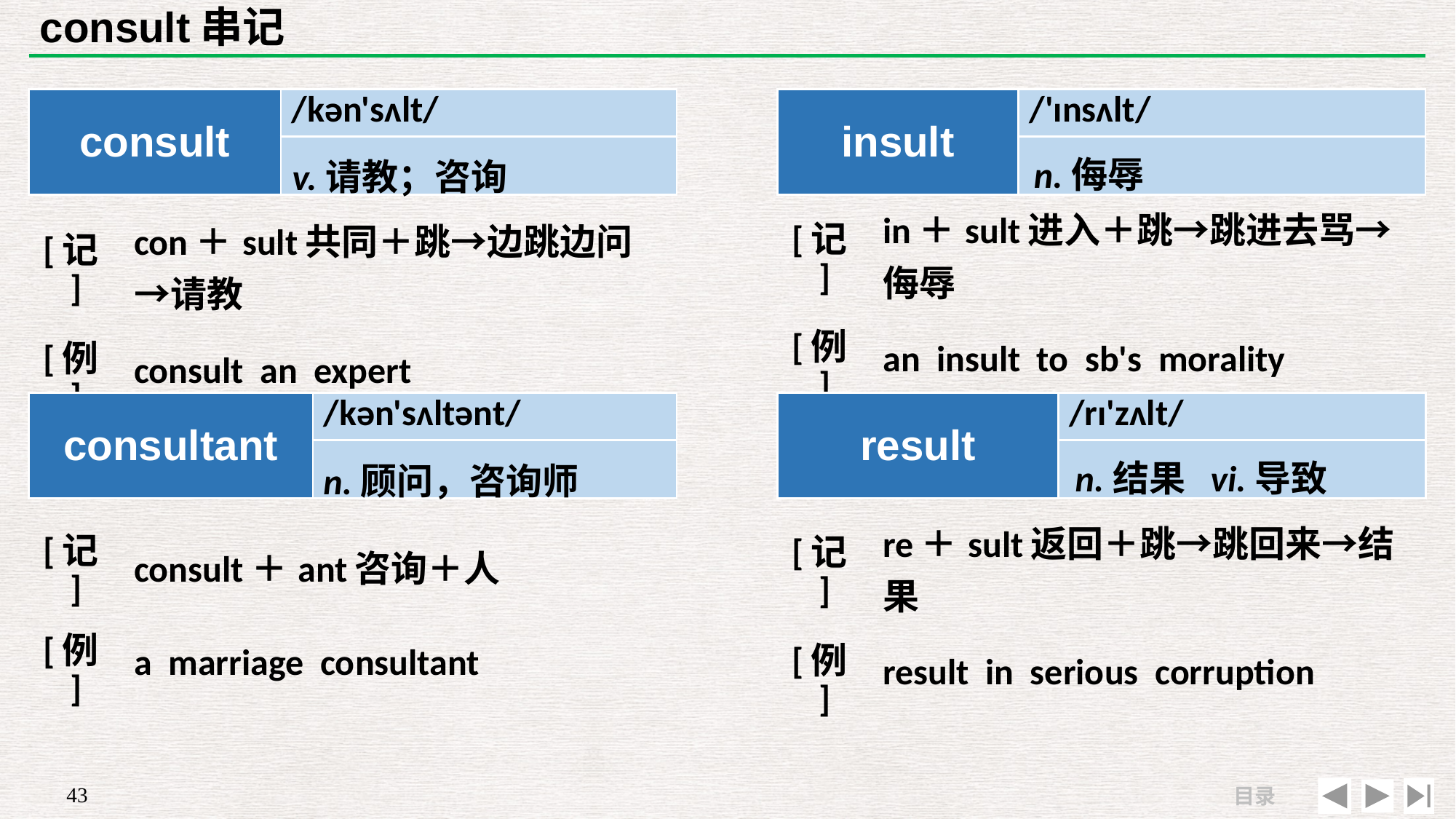

# consult串记

| consult | /kən'sʌlt/ |
| --- | --- |
|  |  |
| insult | /'ɪnsʌlt/ |
| --- | --- |
|  |  |
n.侮辱
v.请教；咨询
| [记] | in＋sult进入＋跳→跳进去骂→ 侮辱 |
| --- | --- |
| [例] | an insult to sb's morality |
| [记] | con＋sult共同＋跳→边跳边问→请教 |
| --- | --- |
| [例] | consult an expert |
| consultant | /kən'sʌltənt/ |
| --- | --- |
|  |  |
| result | /rɪ'zʌlt/ |
| --- | --- |
|  |  |
n.结果  vi.导致
n.顾问，咨询师
| [记] | re＋sult返回＋跳→跳回来→结果 |
| --- | --- |
| [例] | result in serious corruption |
| [记] | consult＋ant咨询＋人 |
| --- | --- |
| [例] | a marriage consultant |